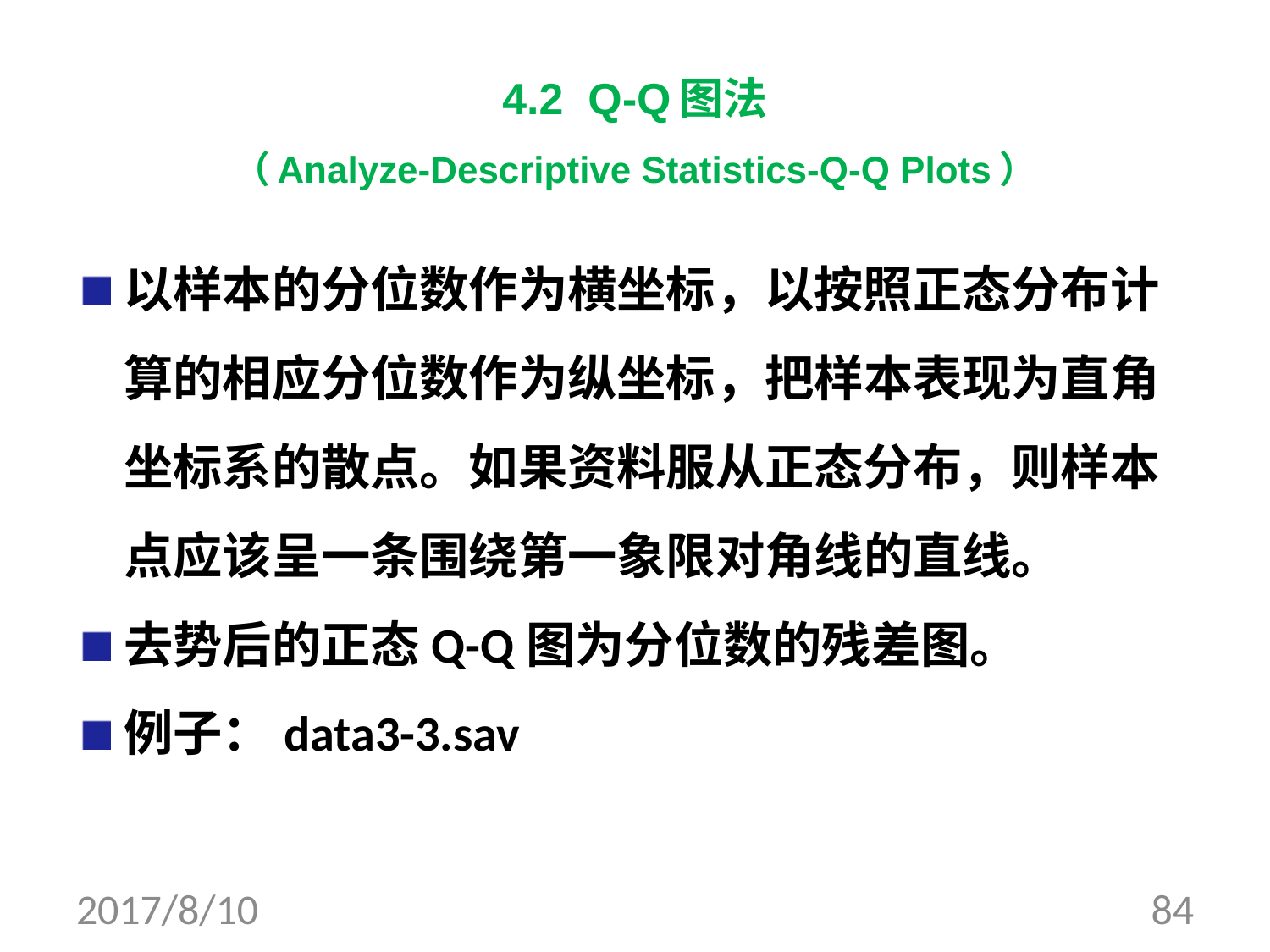

# 4.2  Q-Q图法 （Analyze-Descriptive Statistics-Q-Q Plots）
以样本的分位数作为横坐标，以按照正态分布计算的相应分位数作为纵坐标，把样本表现为直角坐标系的散点。如果资料服从正态分布，则样本点应该呈一条围绕第一象限对角线的直线。
去势后的正态Q-Q图为分位数的残差图。
例子：data3-3.sav
2017/8/10
84